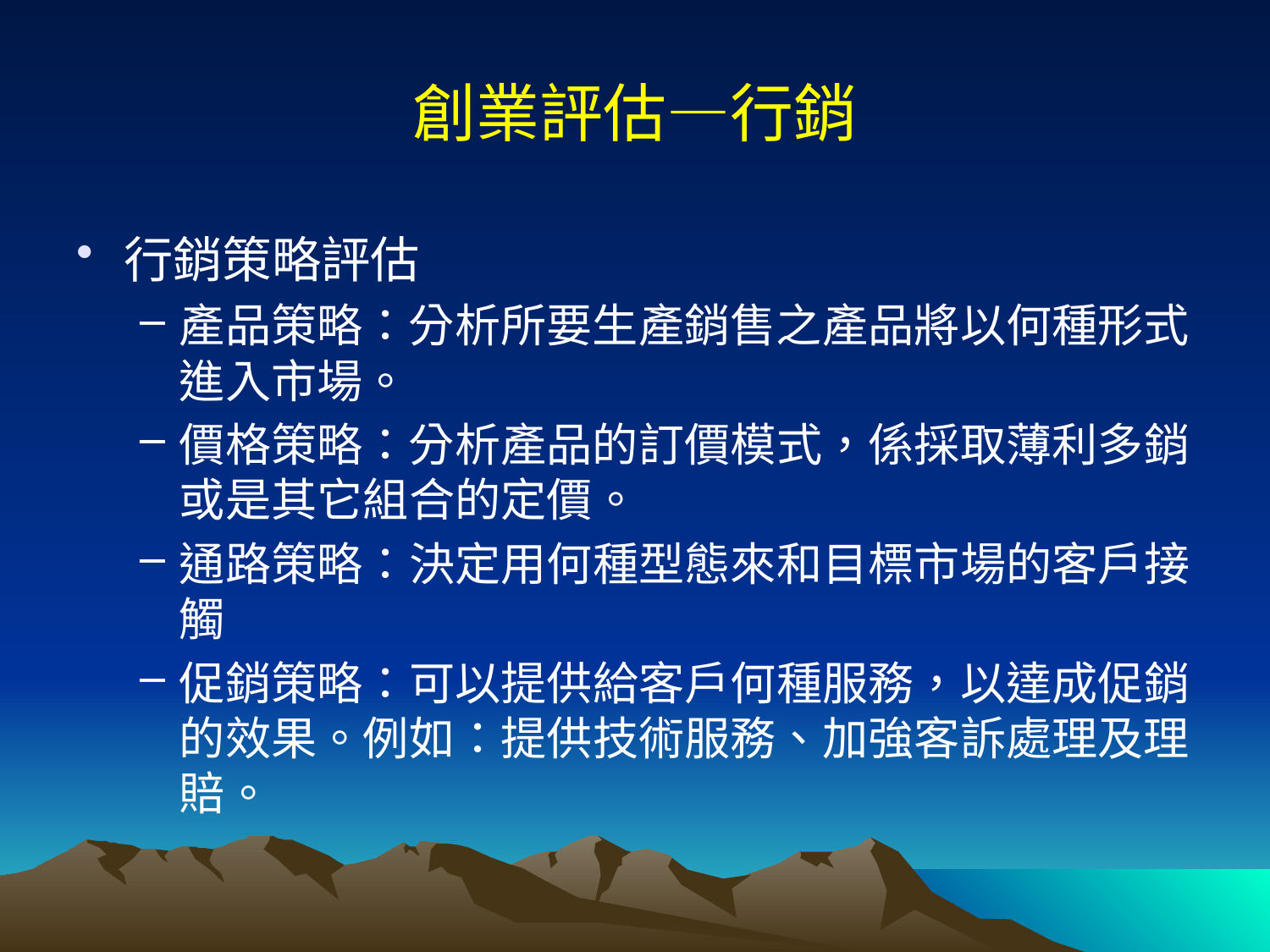

# 創業評估—行銷
行銷策略評估
產品策略：分析所要生產銷售之產品將以何種形式進入市場。
價格策略：分析產品的訂價模式，係採取薄利多銷或是其它組合的定價。
通路策略：決定用何種型態來和目標市場的客戶接觸
促銷策略：可以提供給客戶何種服務，以達成促銷的效果。例如：提供技術服務、加強客訴處理及理賠。